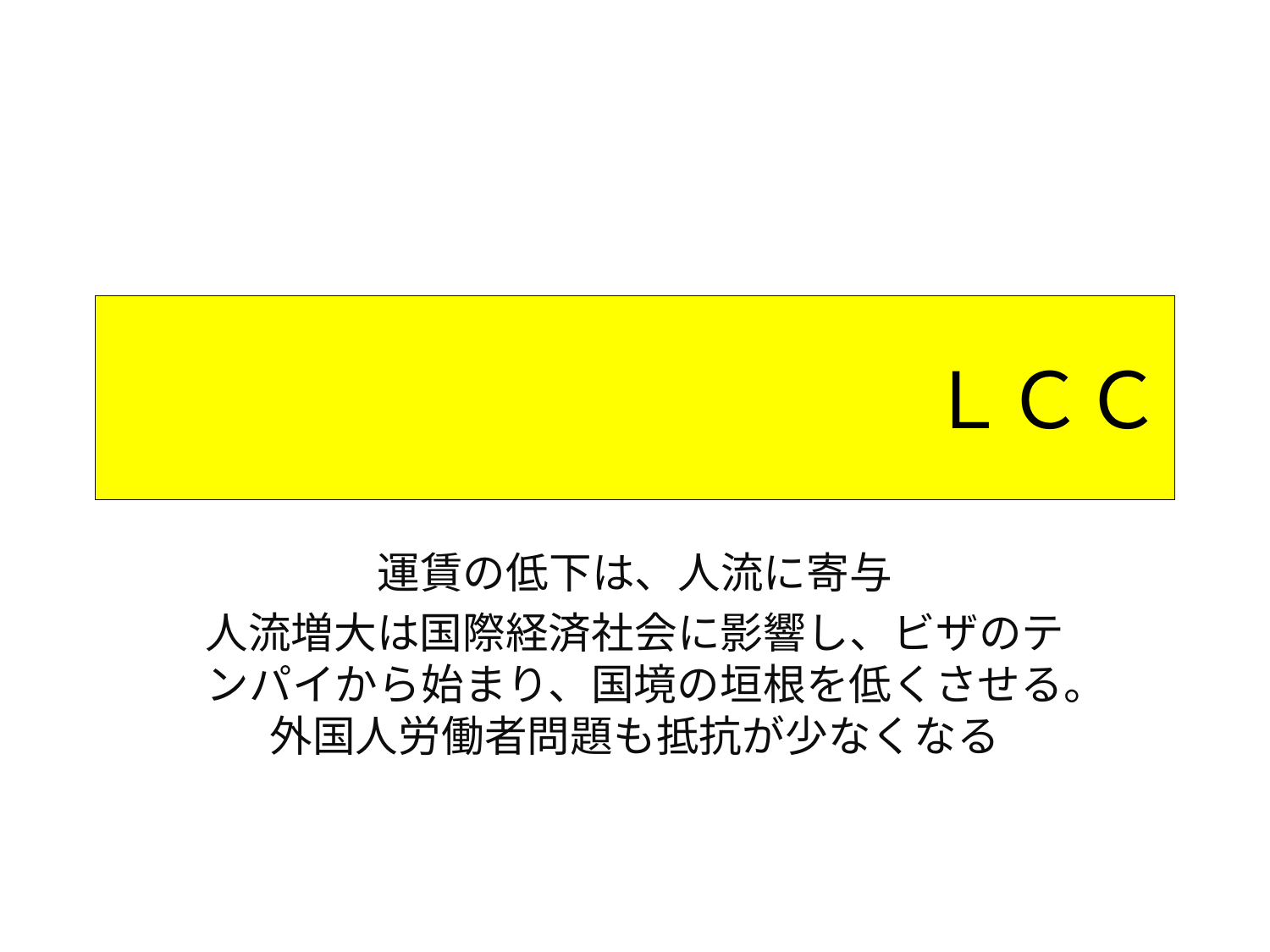

# ＬＣＣ
運賃の低下は、人流に寄与
人流増大は国際経済社会に影響し、ビザのテンパイから始まり、国境の垣根を低くさせる。外国人労働者問題も抵抗が少なくなる